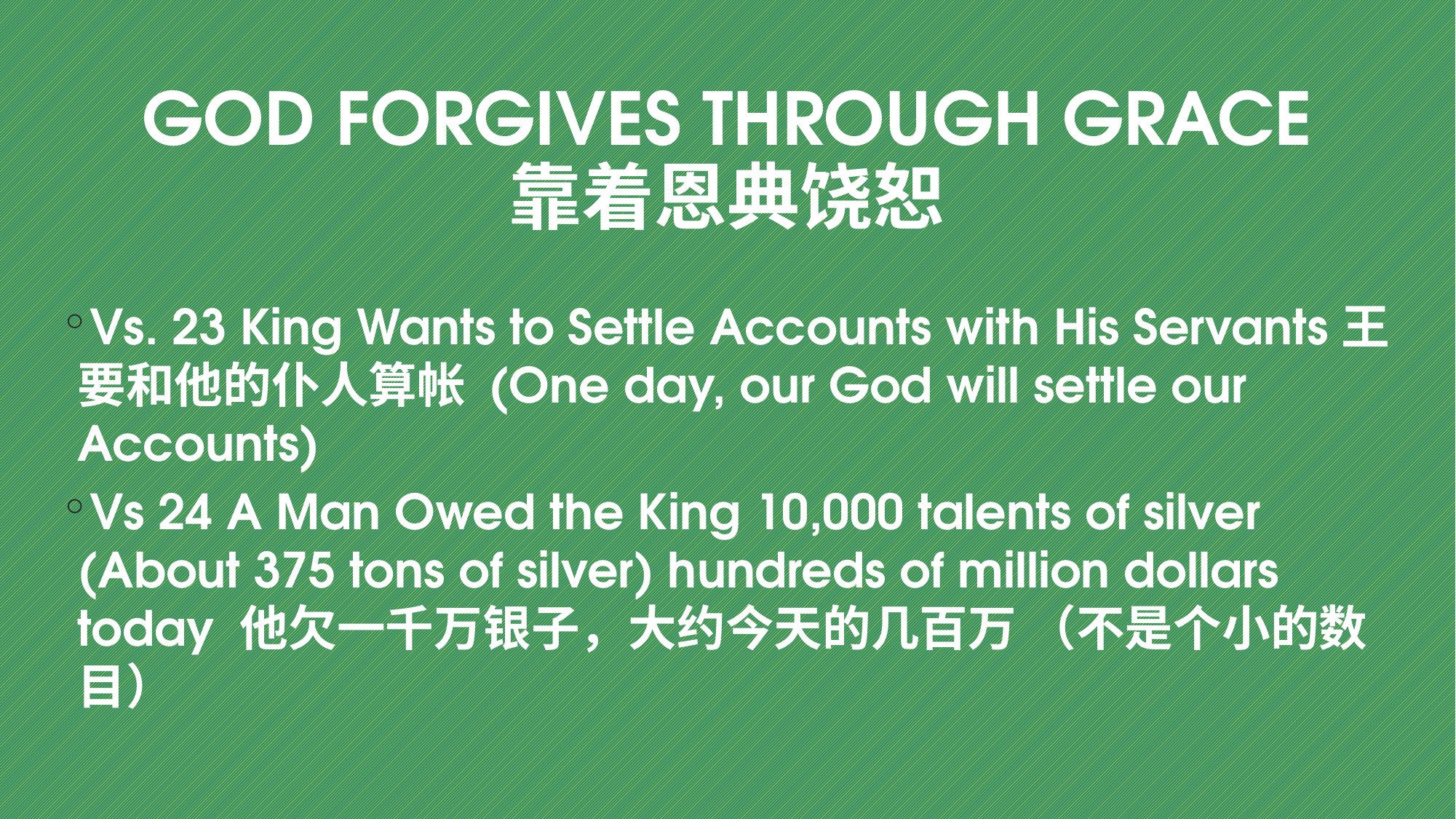

# GOD FORGIVES THROUGH GRACE 靠着恩典饶恕
Vs. 23 King Wants to Settle Accounts with His Servants王要和他的仆人算帐 (One day, our God will settle our Accounts)
Vs 24 A Man Owed the King 10,000 talents of silver (About 375 tons of silver) hundreds of million dollars today 他欠一千万银子，大约今天的几百万 （不是个小的数目）